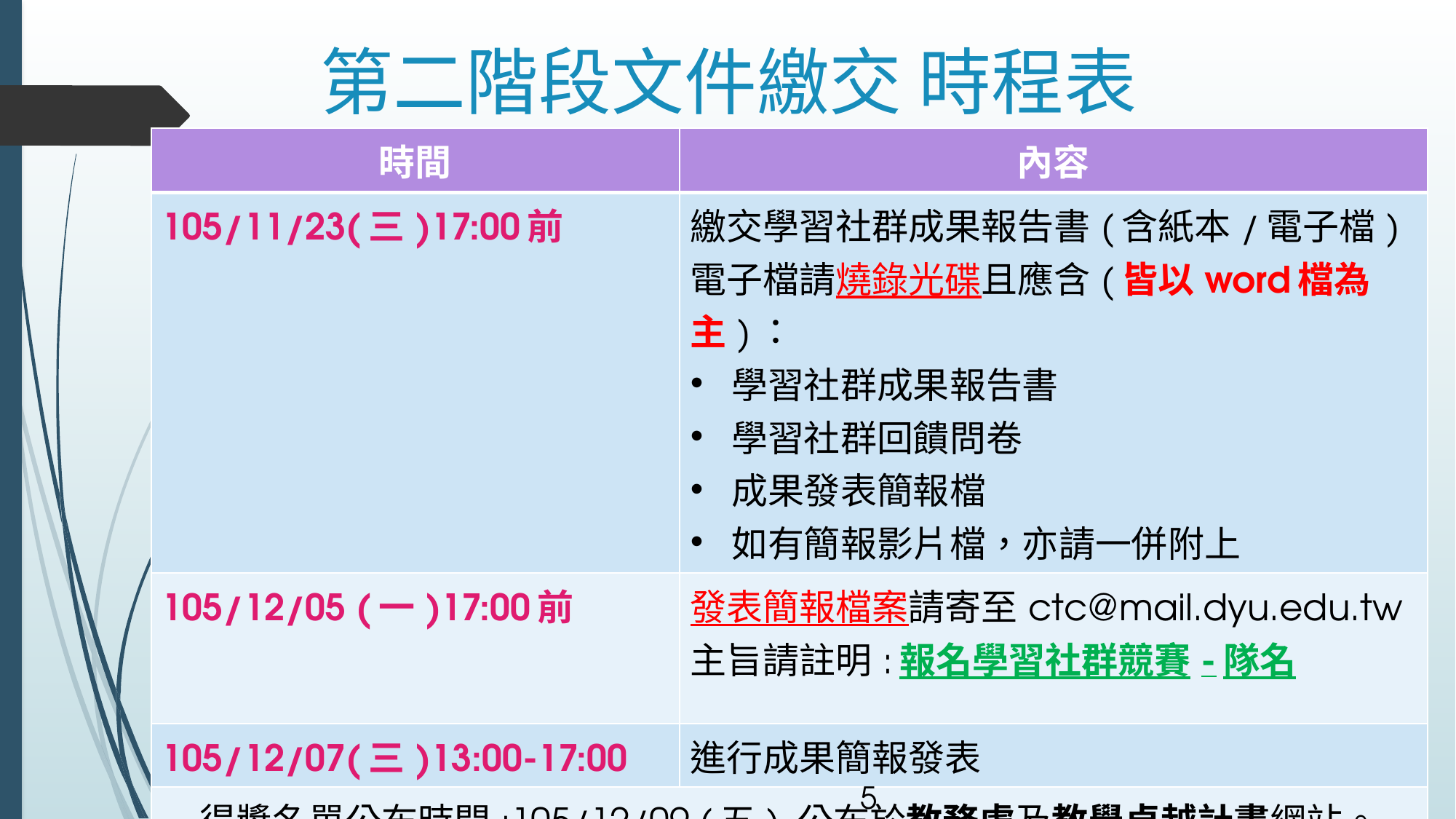

# 第二階段文件繳交 時程表
| 時間 | 內容 |
| --- | --- |
| 105/11/23(三)17:00前 | 繳交學習社群成果報告書(含紙本/電子檔) 電子檔請燒錄光碟且應含(皆以word檔為主)： 學習社群成果報告書 學習社群回饋問卷 成果發表簡報檔 如有簡報影片檔，亦請一併附上 |
| 105/12/05 (一)17:00前 | 發表簡報檔案請寄至ctc@mail.dyu.edu.tw 主旨請註明:報名學習社群競賽-隊名 |
| 105/12/07(三)13:00-17:00 | 進行成果簡報發表 |
| 得獎名單公布時間:105/12/09 (五) 公布於教務處及教學卓越計畫網站。 |  |
5